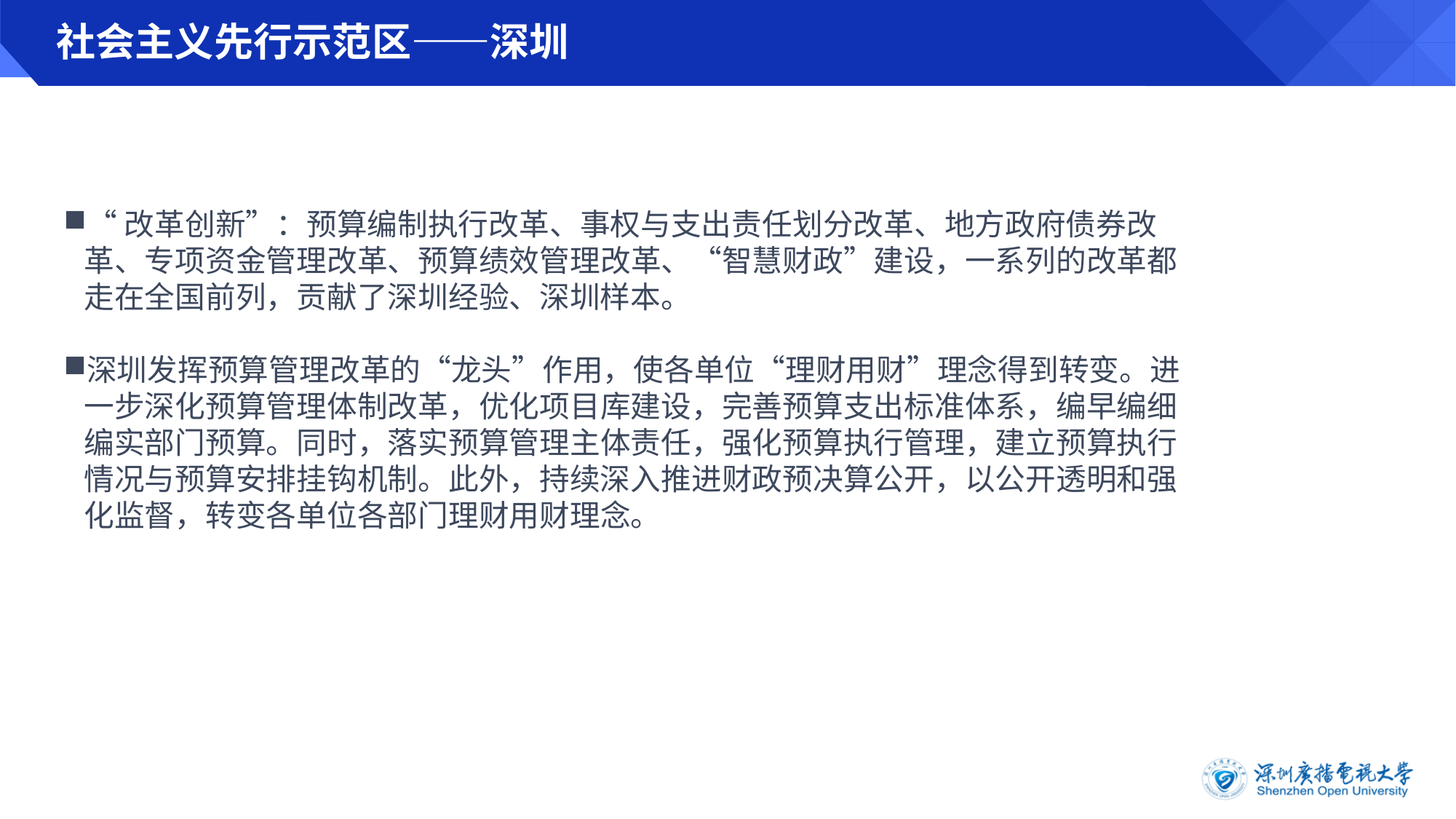

社会主义先行示范区——深圳
“改革创新”：预算编制执行改革、事权与支出责任划分改革、地方政府债券改革、专项资金管理改革、预算绩效管理改革、“智慧财政”建设，一系列的改革都走在全国前列，贡献了深圳经验、深圳样本。
深圳发挥预算管理改革的“龙头”作用，使各单位“理财用财”理念得到转变。进一步深化预算管理体制改革，优化项目库建设，完善预算支出标准体系，编早编细编实部门预算。同时，落实预算管理主体责任，强化预算执行管理，建立预算执行情况与预算安排挂钩机制。此外，持续深入推进财政预决算公开，以公开透明和强化监督，转变各单位各部门理财用财理念。